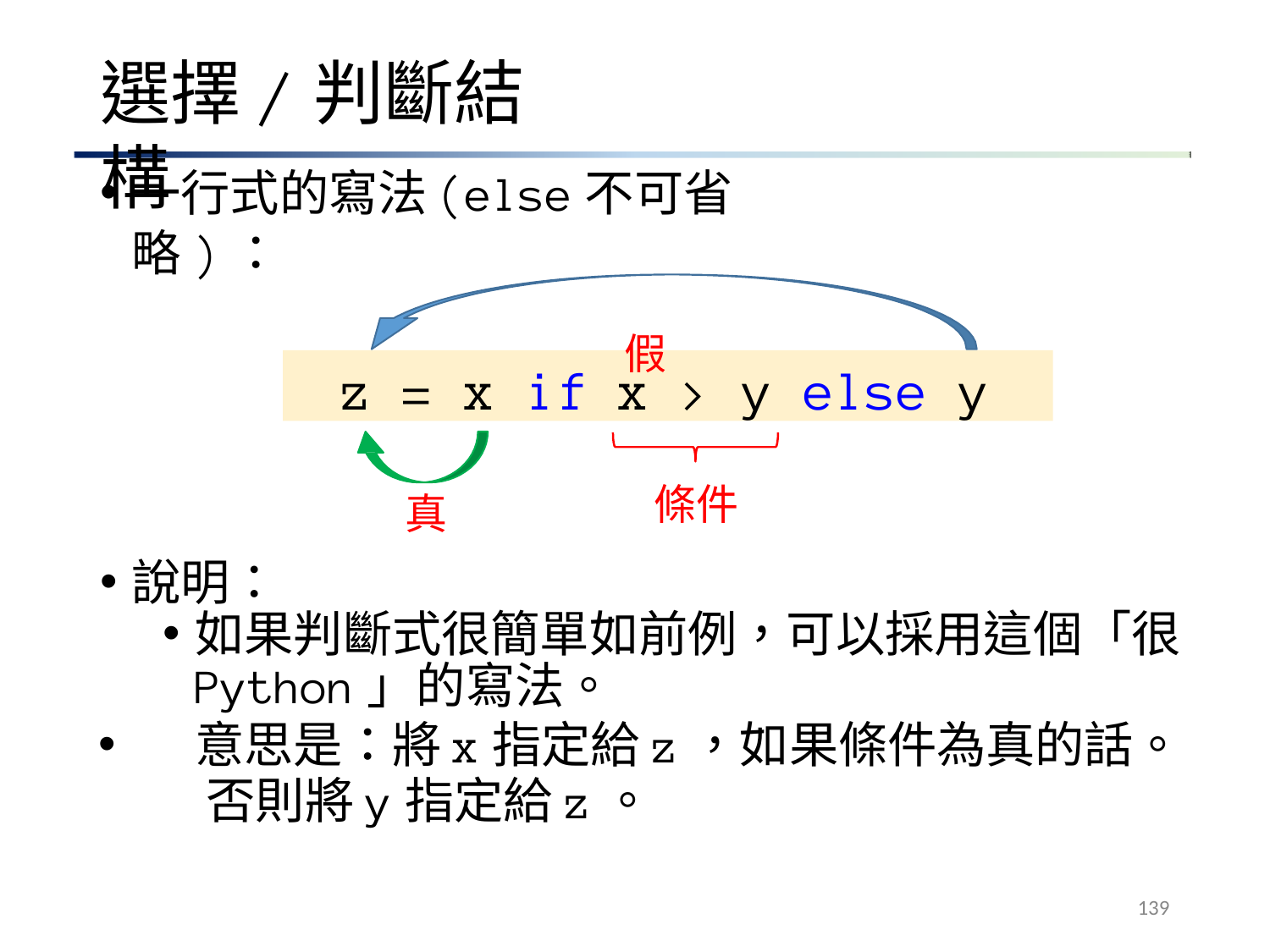

# 選擇/判斷結構
一行式的寫法(else不可省略)：

假

z = x if x > y else y

條件
真
說明：
如果判斷式很簡單如前例，可以採用這個「很
Python」的寫法。
意思是：將x指定給z，如果條件為真的話。 否則將y指定給z。
139